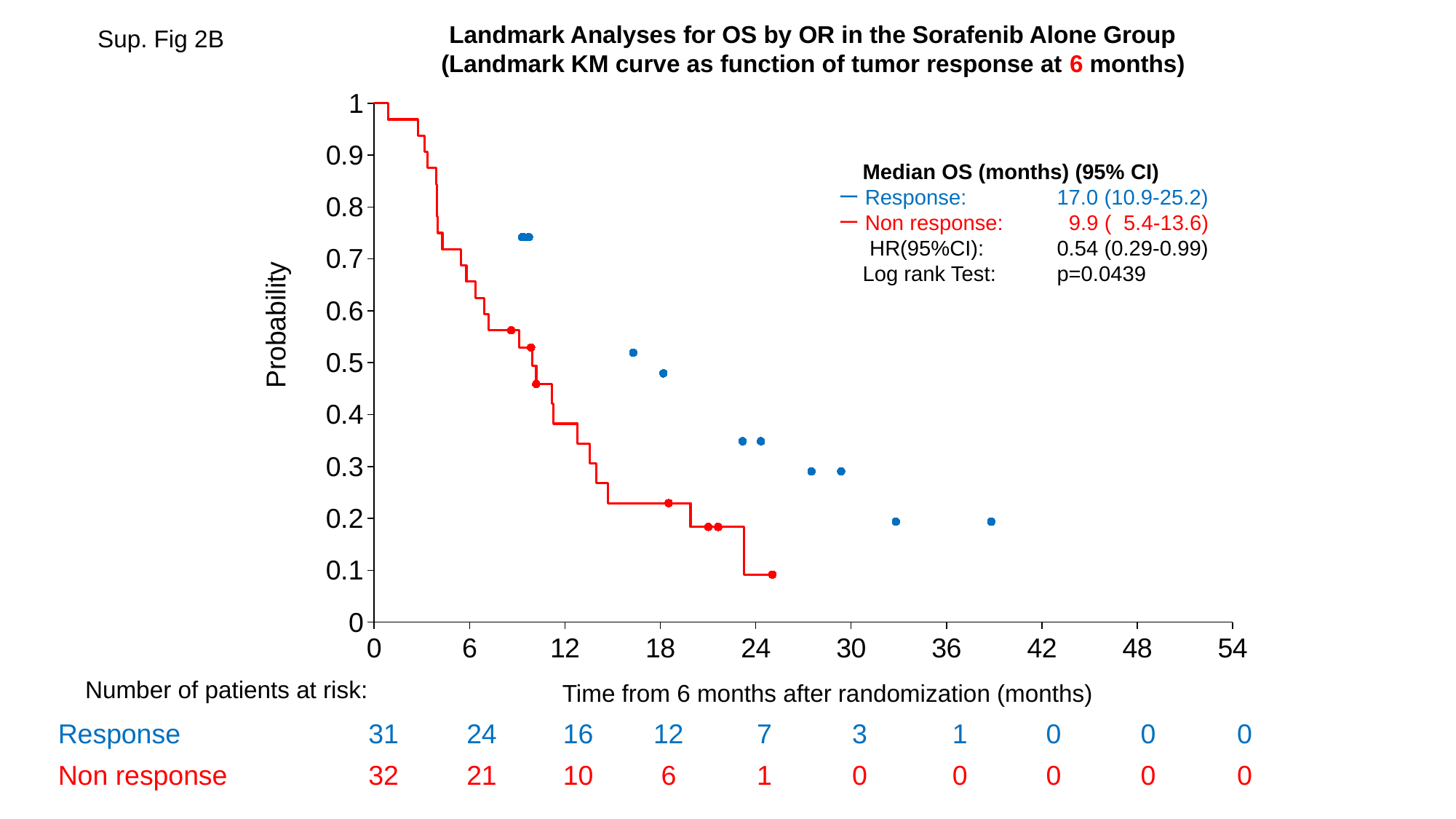

Landmark Analyses for OS by OR in the Sorafenib Alone Group
(Landmark KM curve as function of tumor response at 6 months)
Sup. Fig 2B

### Chart

| Category |  |  |  |  |
|---|---|---|---|---|
    Median OS (months) (95% CI)
ーResponse:	17.0 (10.9-25.2)
ーNon response: 	  9.9 (  5.4-13.6)
　 HR(95%CI):	0.54 (0.29-0.99)
    Log rank Test:	p=0.0439
Probability
Number of patients at risk:
Time from 6 months after randomization (months)
| Response | 31 | 24 | 16 | 12 | 7 | 3 | 1 | 0 | 0 | 0 |
| --- | --- | --- | --- | --- | --- | --- | --- | --- | --- | --- |
| Non response | 32 | 21 | 10 | 6 | 1 | 0 | 0 | 0 | 0 | 0 |